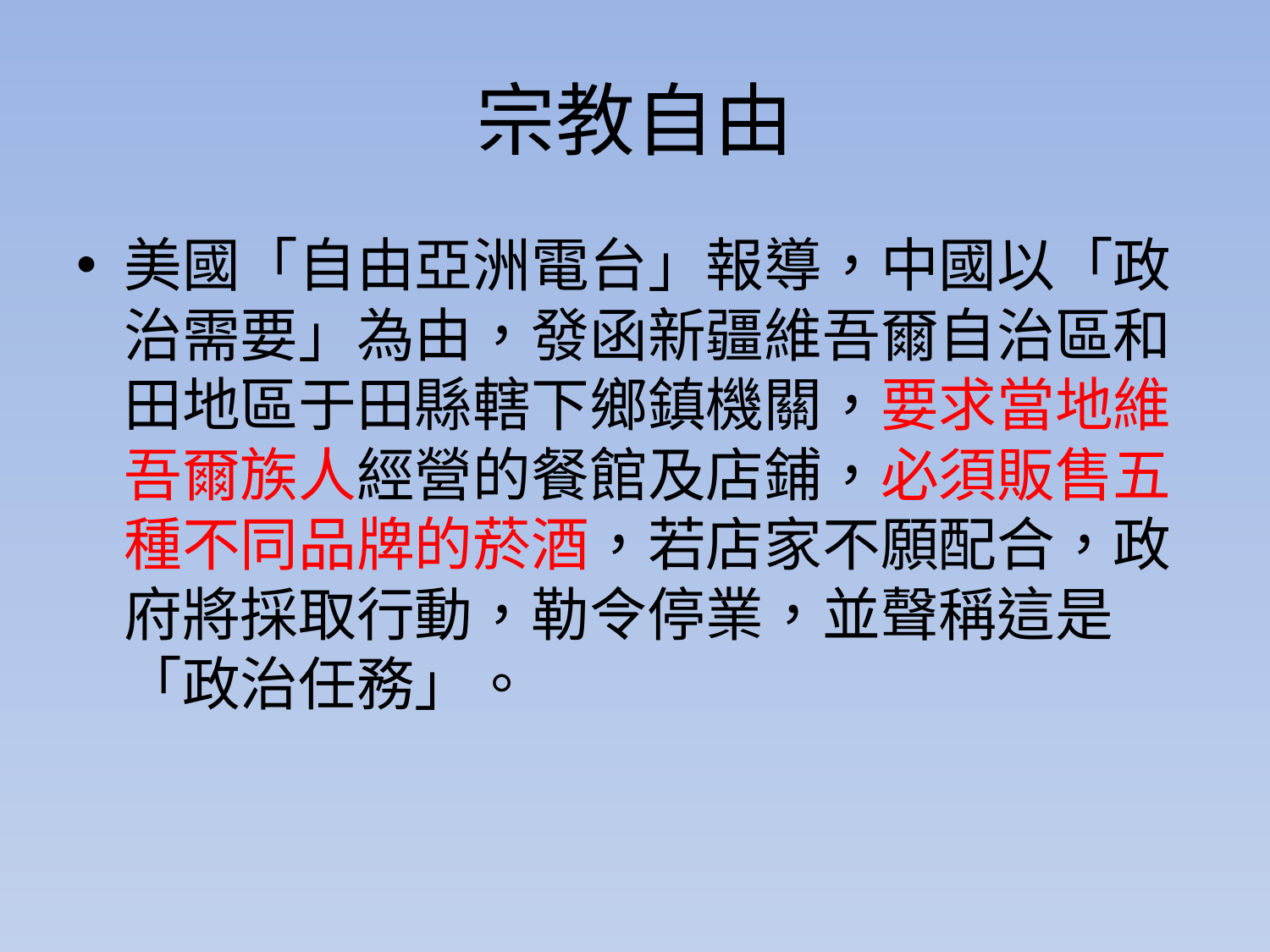

# 宗教自由
美國「自由亞洲電台」報導，中國以「政治需要」為由，發函新疆維吾爾自治區和田地區于田縣轄下鄉鎮機關，要求當地維吾爾族人經營的餐館及店鋪，必須販售五種不同品牌的菸酒，若店家不願配合，政府將採取行動，勒令停業，並聲稱這是「政治任務」。